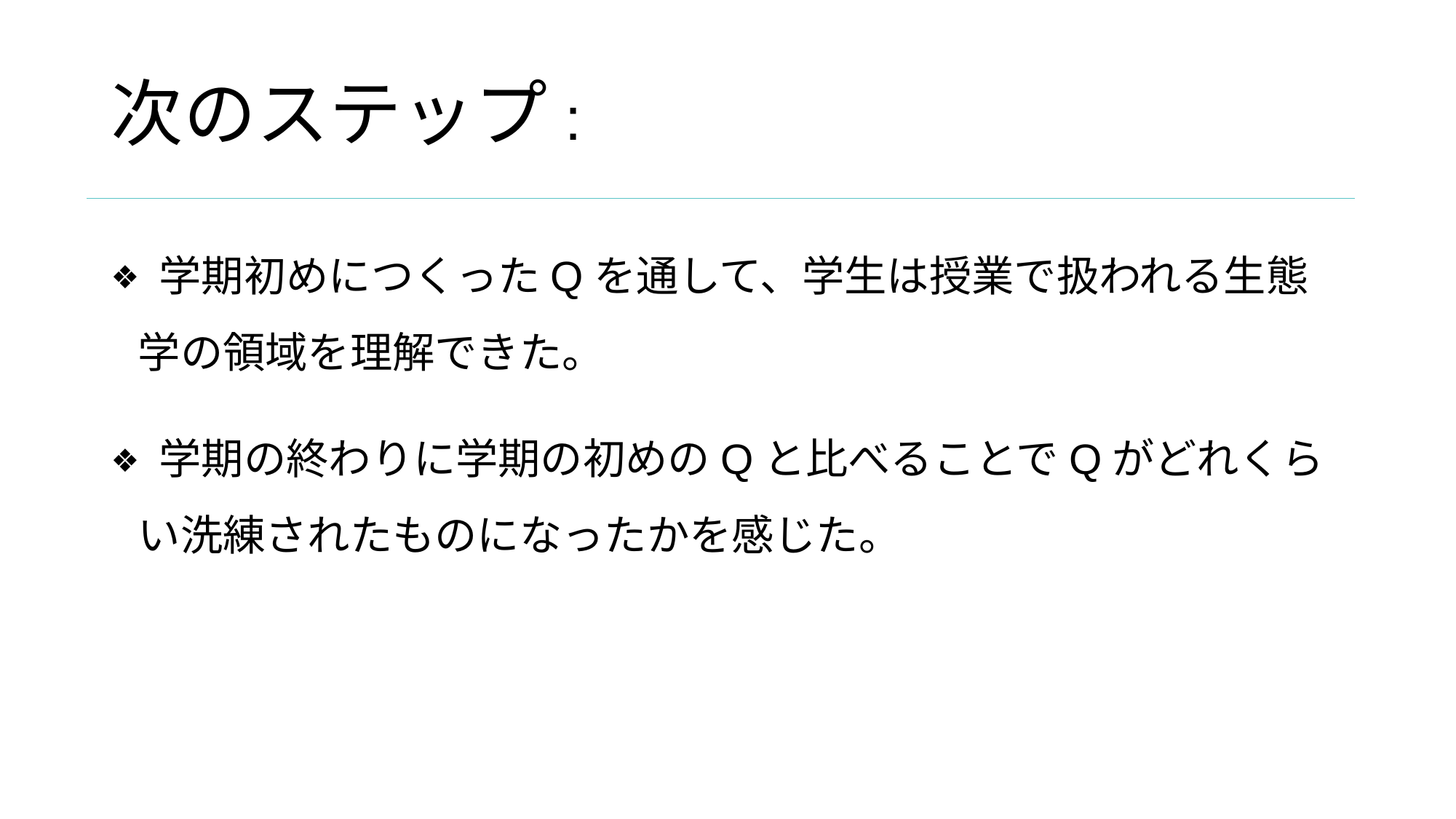

# 次のステップ:
 学期初めにつくったQを通して、学生は授業で扱われる生態学の領域を理解できた。
 学期の終わりに学期の初めのQと比べることでQがどれくらい洗練されたものになったかを感じた。